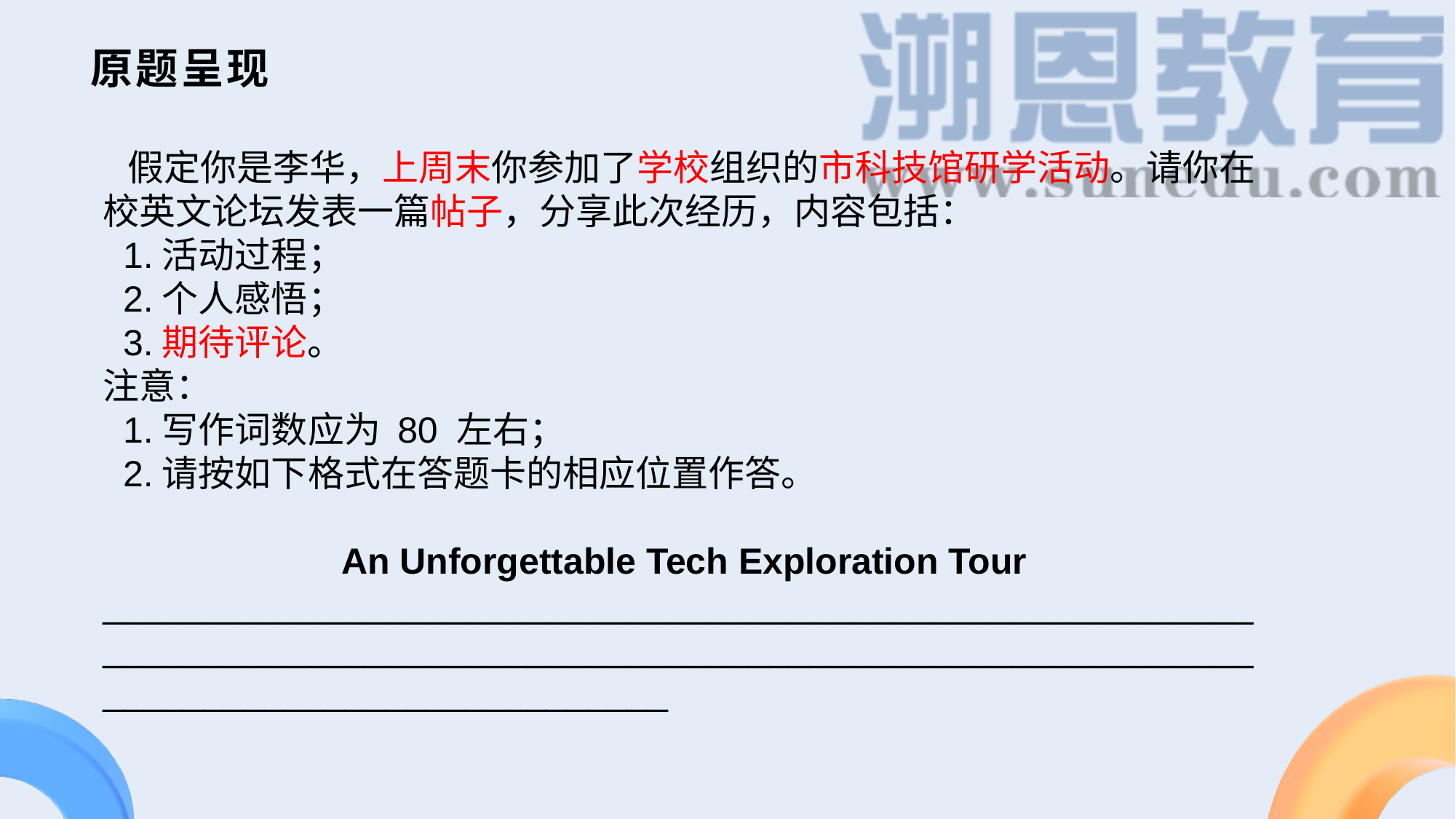

原题呈现
  假定你是李华，上周末你参加了学校组织的市科技馆研学活动。请你在校英文论坛发表一篇帖子，分享此次经历，内容包括：
  1.活动过程；
  2.个人感悟；
  3.期待评论。
注意：
  1.写作词数应为 80 左右；
  2.请按如下格式在答题卡的相应位置作答。

An Unforgettable Tech Exploration Tour
______________________________________________________________________________________________________________________________________________